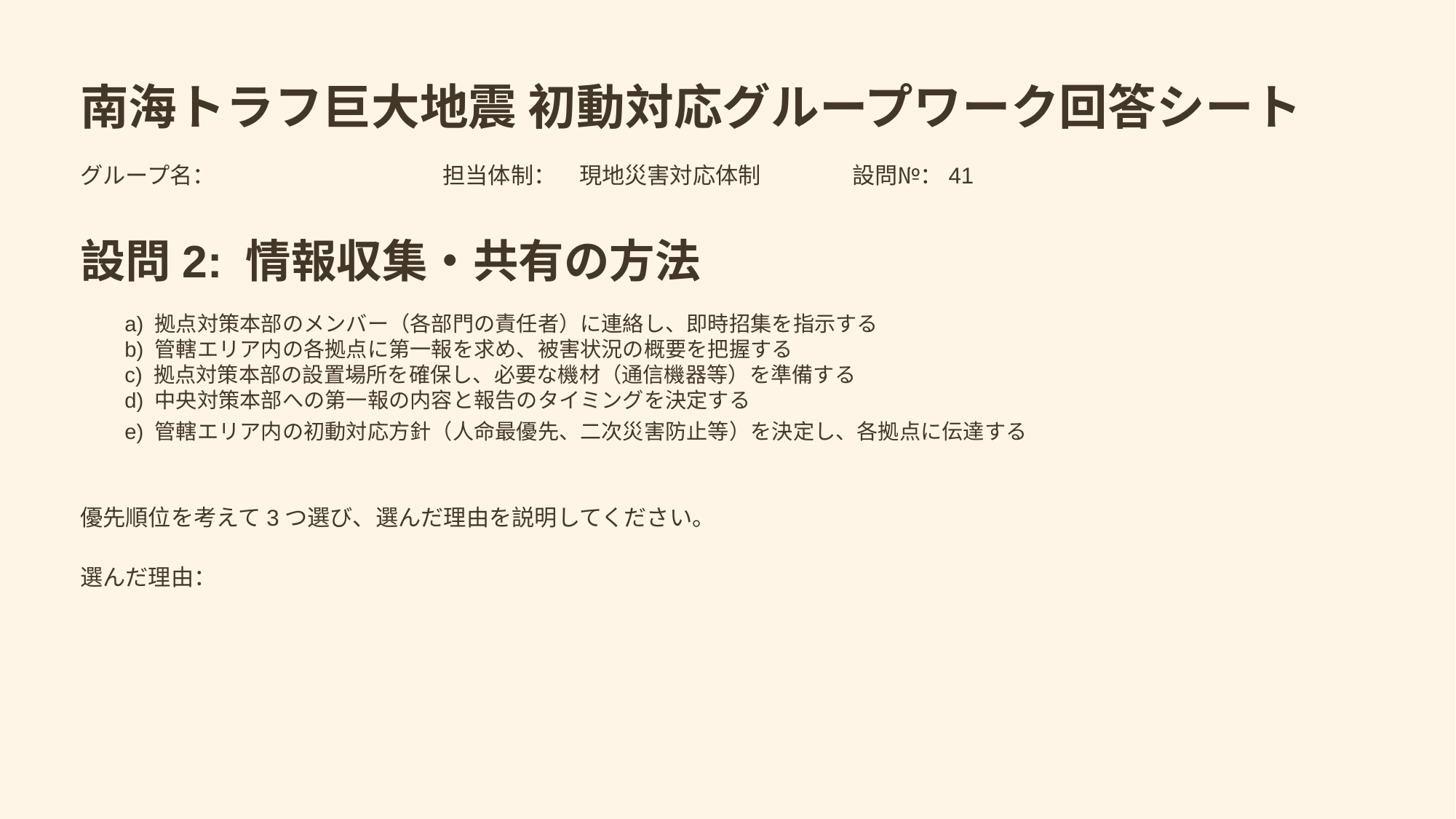

南海トラフ巨大地震 初動対応グループワーク回答シート
グループ名：　　　　　　　　　　担当体制：　現地災害対応体制　　　　設問№：41
設問2: 情報収集・共有の方法

a) 拠点対策本部のメンバー（各部門の責任者）に連絡し、即時招集を指示する
b) 管轄エリア内の各拠点に第一報を求め、被害状況の概要を把握する
c) 拠点対策本部の設置場所を確保し、必要な機材（通信機器等）を準備する
d) 中央対策本部への第一報の内容と報告のタイミングを決定する
e) 管轄エリア内の初動対応方針（人命最優先、二次災害防止等）を決定し、各拠点に伝達する
優先順位を考えて3つ選び、選んだ理由を説明してください。
選んだ理由：